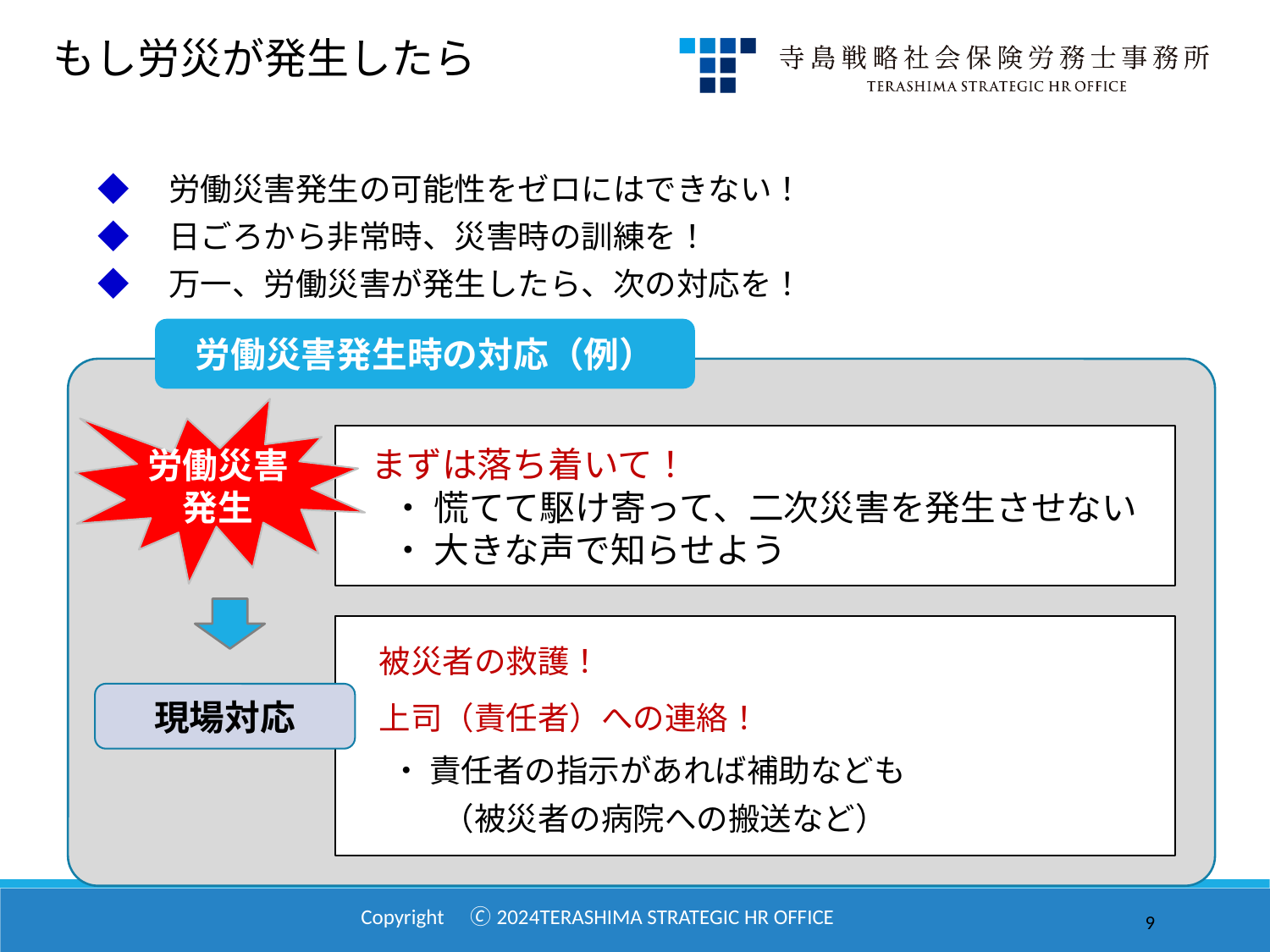

もし労災が発生したら
◆　労働災害発生の可能性をゼロにはできない！
◆　日ごろから非常時、災害時の訓練を！
◆　万一、労働災害が発生したら、次の対応を！
労働災害発生時の対応（例）

労働災害発生
  まずは落ち着いて！
　 ・ 慌てて駆け寄って、二次災害を発生させない
　 ・ 大きな声で知らせよう

　被災者の救護！
　上司（責任者）への連絡！
　 ・ 責任者の指示があれば補助なども
　　　（被災者の病院への搬送など）

現場対応
9